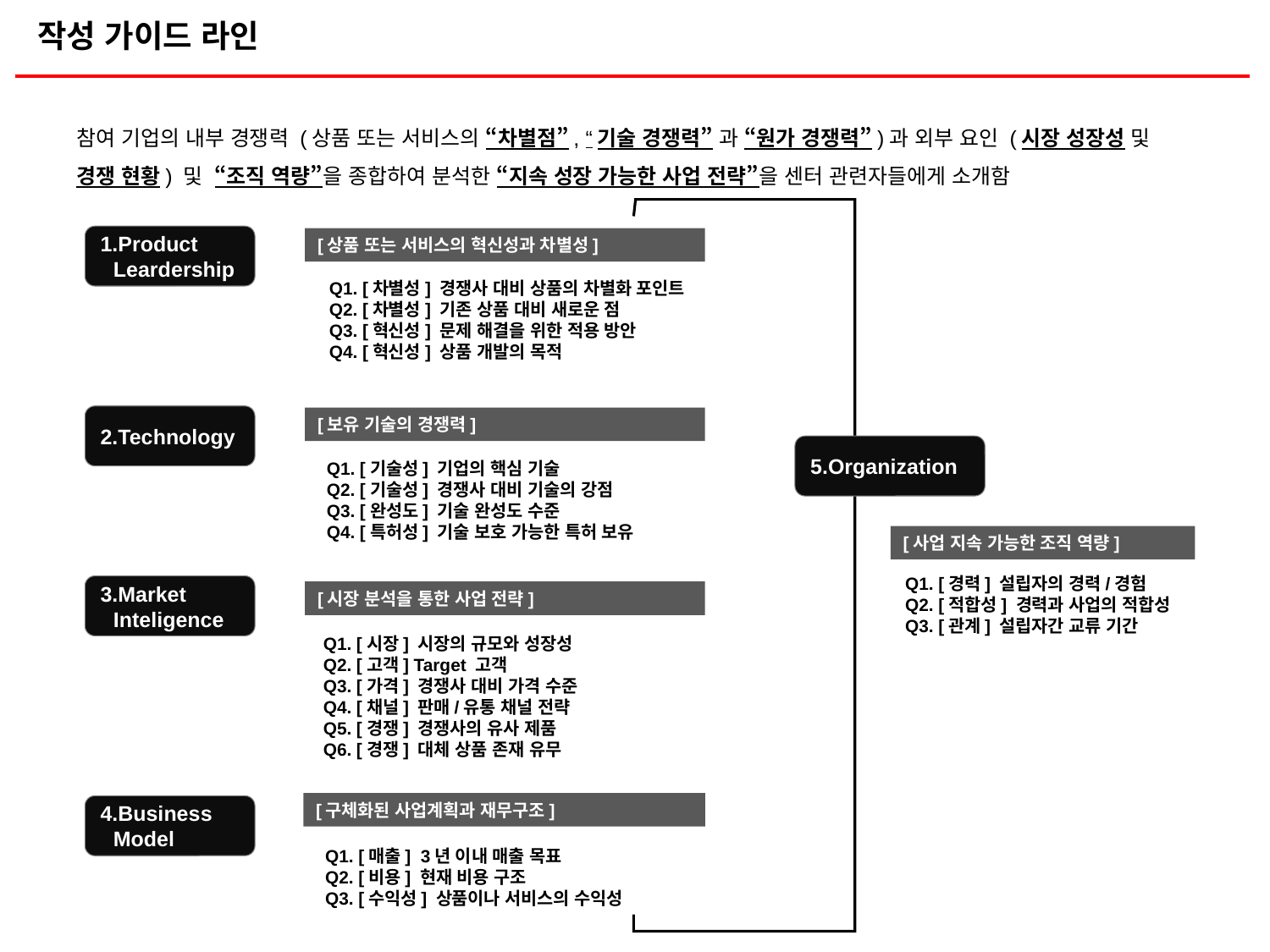

작성 가이드 라인
참여 기업의 내부 경쟁력 (상품 또는 서비스의 “차별점”, “기술 경쟁력” 과 “원가 경쟁력”)과 외부 요인 (시장 성장성 및
경쟁 현황) 및  “조직 역량”을 종합하여 분석한 “지속 성장 가능한 사업 전략”을 센터 관련자들에게 소개함

1.Product Leardership
[상품 또는 서비스의 혁신성과 차별성]
Q1. [차별성] 경쟁사 대비 상품의 차별화 포인트
Q2. [차별성] 기존 상품 대비 새로운 점
Q3. [혁신성] 문제 해결을 위한 적용 방안
Q4. [혁신성] 상품 개발의 목적
2.Technology
[보유 기술의 경쟁력]
5.Organization
Q1. [기술성] 기업의 핵심 기술
Q2. [기술성] 경쟁사 대비 기술의 강점
Q3. [완성도] 기술 완성도 수준
Q4. [특허성] 기술 보호 가능한 특허 보유
[사업 지속 가능한 조직 역량]
Q1. [경력] 설립자의 경력/경험
Q2. [적합성] 경력과 사업의 적합성
Q3. [관계] 설립자간 교류 기간
3.Market Inteligence
[시장 분석을 통한 사업 전략]
Q1. [시장] 시장의 규모와 성장성
Q2. [고객] Target 고객
Q3. [가격] 경쟁사 대비 가격 수준
Q4. [채널] 판매/유통 채널 전략
Q5. [경쟁] 경쟁사의 유사 제품
Q6. [경쟁] 대체 상품 존재 유무

[구체화된 사업계획과 재무구조]
4.Business Model
Q1. [매출]  3년 이내 매출 목표
Q2. [비용] 현재 비용 구조
Q3. [수익성] 상품이나 서비스의 수익성